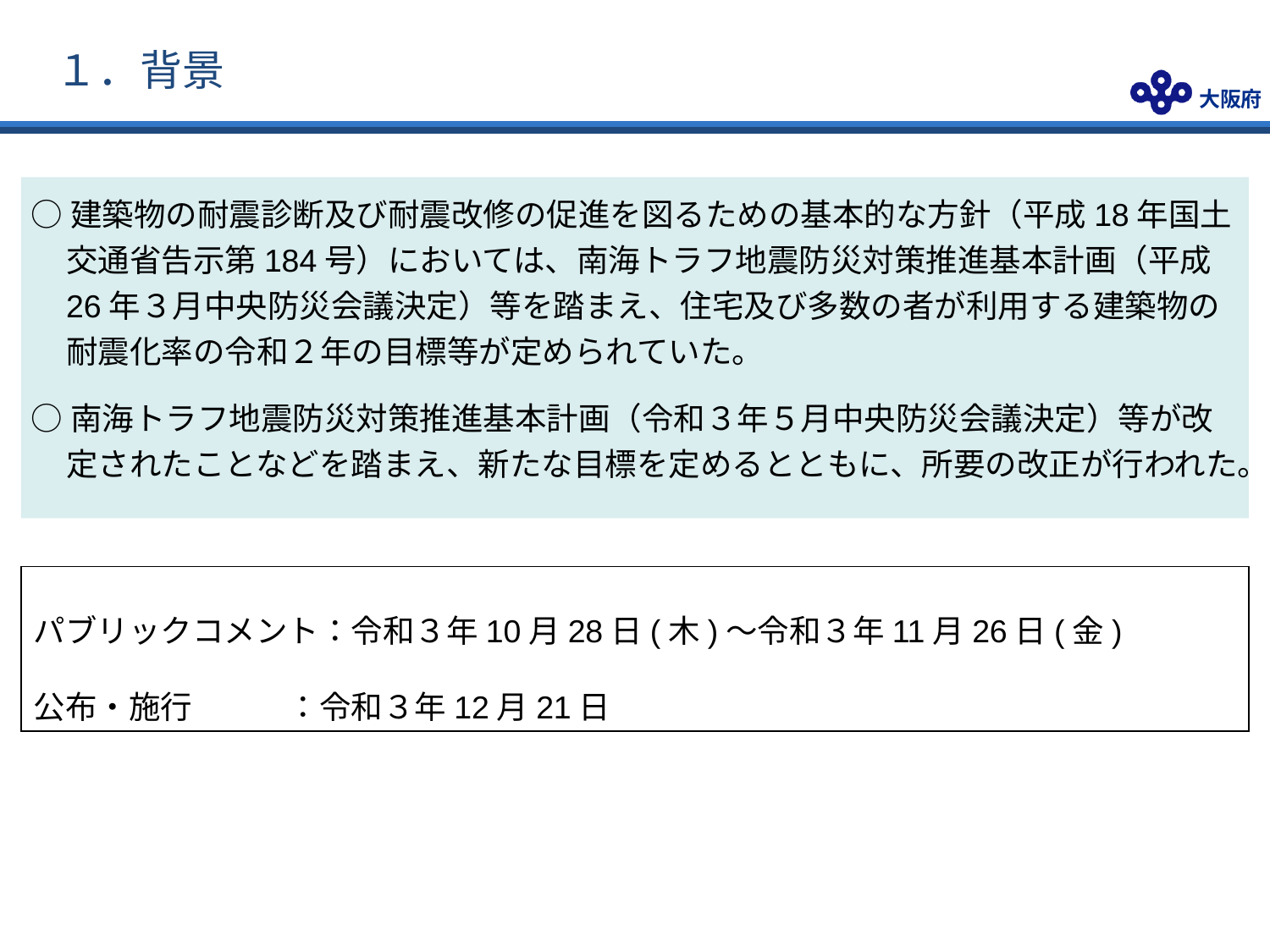

# １．背景
○建築物の耐震診断及び耐震改修の促進を図るための基本的な方針（平成18年国土交通省告示第184号）においては、南海トラフ地震防災対策推進基本計画（平成26年３月中央防災会議決定）等を踏まえ、住宅及び多数の者が利用する建築物の耐震化率の令和２年の目標等が定められていた。
○南海トラフ地震防災対策推進基本計画（令和３年５月中央防災会議決定）等が改定されたことなどを踏まえ、新たな目標を定めるとともに、所要の改正が行われた。
パブリックコメント：令和３年10月28日(木)～令和３年11月26日(金)
公布・施行　　　：令和３年12月21日